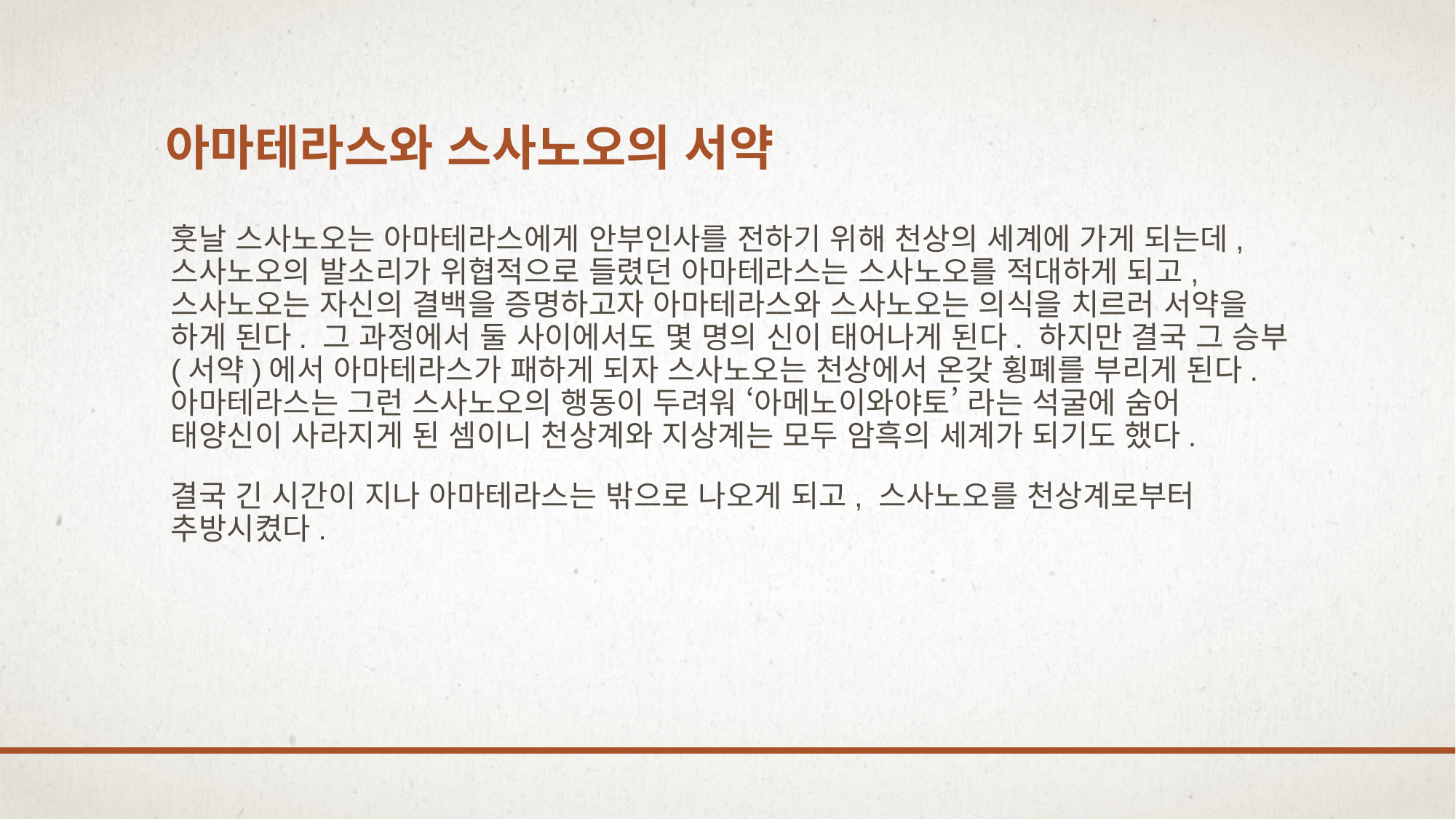

# 아마테라스와 스사노오의 서약
훗날 스사노오는 아마테라스에게 안부인사를 전하기 위해 천상의 세계에 가게 되는데, 스사노오의 발소리가 위협적으로 들렸던 아마테라스는 스사노오를 적대하게 되고, 스사노오는 자신의 결백을 증명하고자 아마테라스와 스사노오는 의식을 치르러 서약을 하게 된다. 그 과정에서 둘 사이에서도 몇 명의 신이 태어나게 된다. 하지만 결국 그 승부(서약)에서 아마테라스가 패하게 되자 스사노오는 천상에서 온갖 횡폐를 부리게 된다. 아마테라스는 그런 스사노오의 행동이 두려워 ‘아메노이와야토’ 라는 석굴에 숨어 태양신이 사라지게 된 셈이니 천상계와 지상계는 모두 암흑의 세계가 되기도 했다.
결국 긴 시간이 지나 아마테라스는 밖으로 나오게 되고, 스사노오를 천상계로부터 추방시켰다.